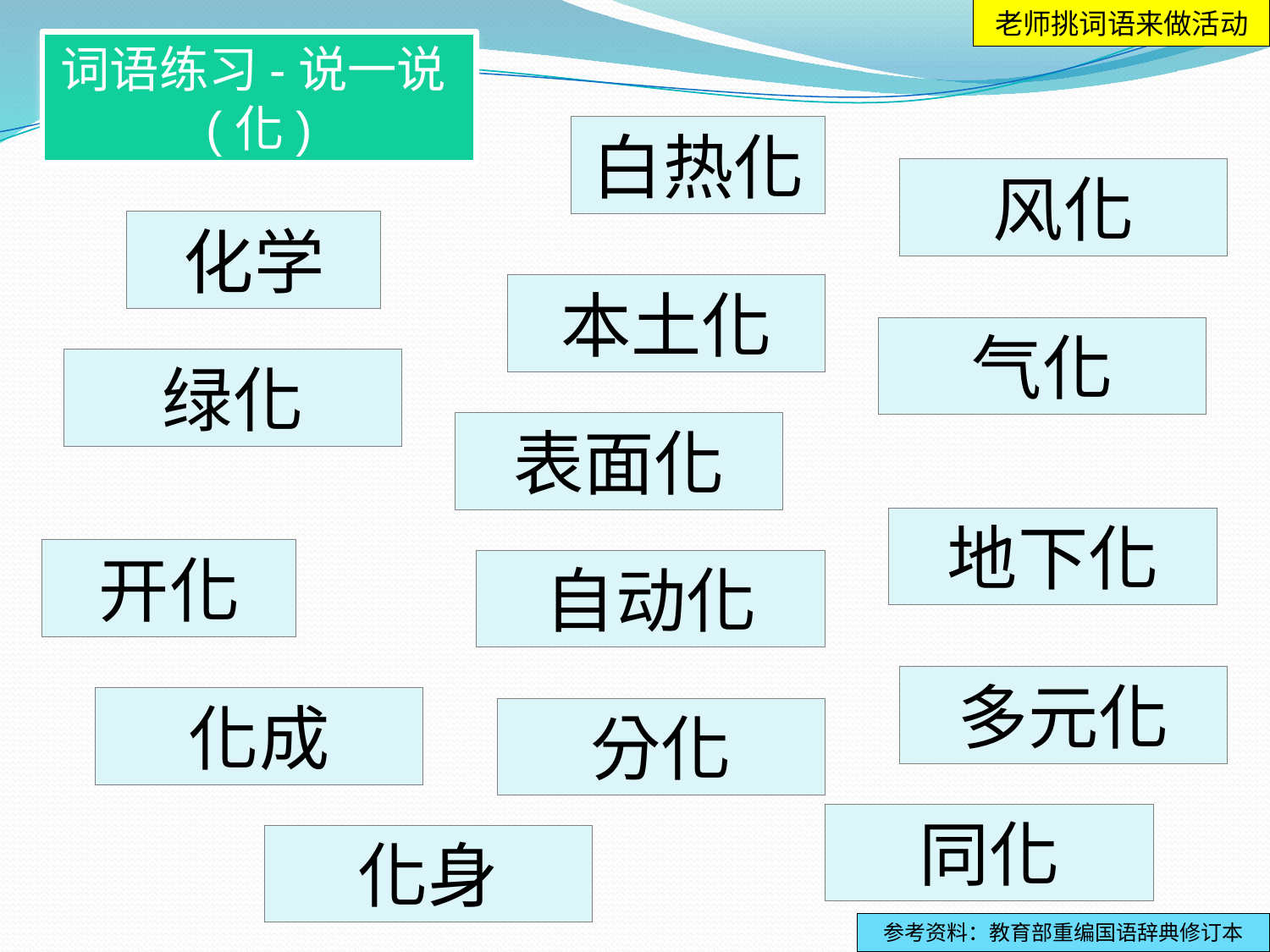

老师挑词语来做活动
词语练习-说一说(化)
白热化
风化
化学
本土化
气化
绿化
表面化
地下化
开化
自动化
多元化
化成
分化
同化
化身
参考资料：教育部重编国语辞典修订本